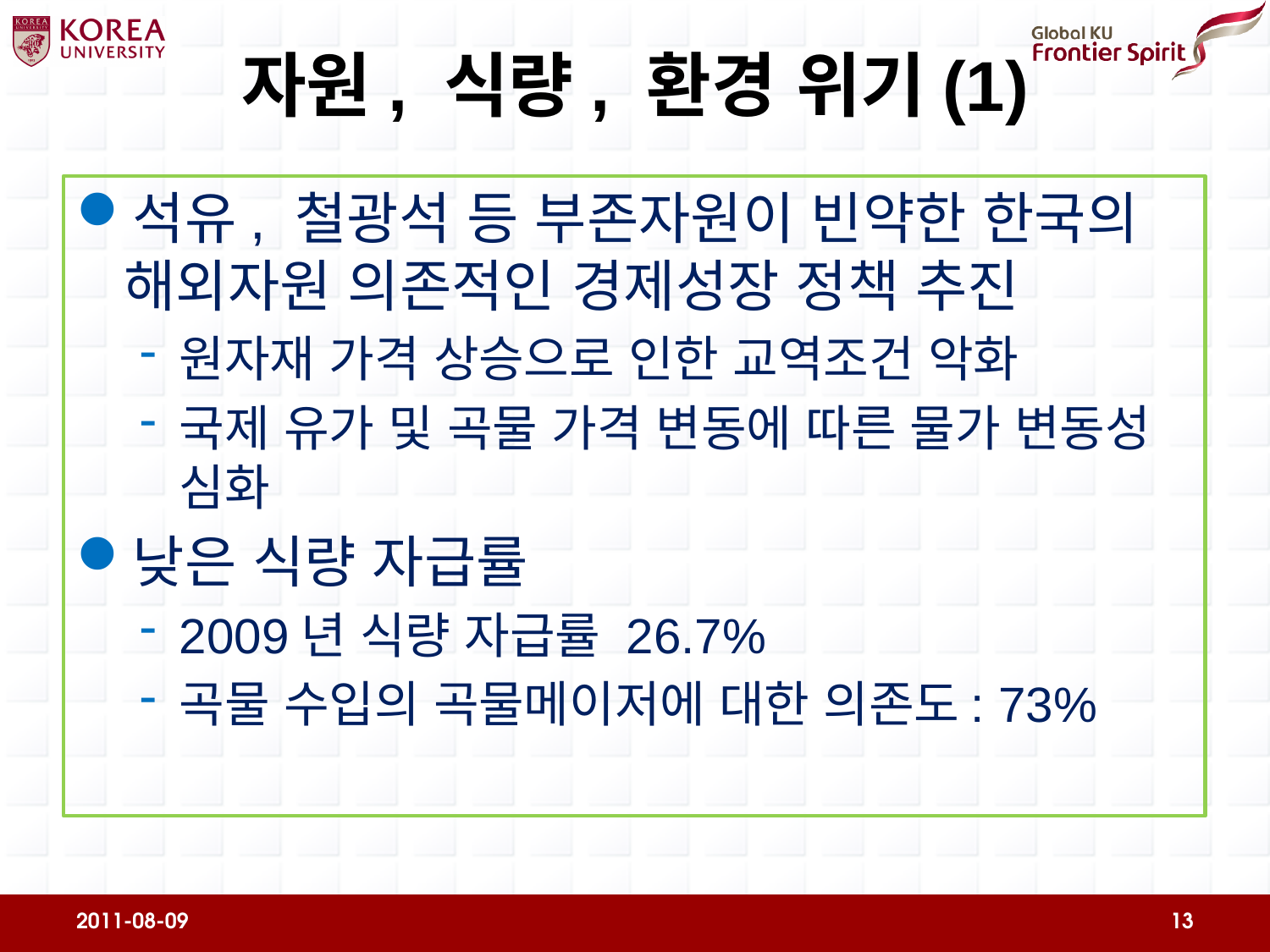

# 자원, 식량, 환경 위기(1)
석유, 철광석 등 부존자원이 빈약한 한국의 해외자원 의존적인 경제성장 정책 추진
원자재 가격 상승으로 인한 교역조건 악화
국제 유가 및 곡물 가격 변동에 따른 물가 변동성 심화
낮은 식량 자급률
2009년 식량 자급률 26.7%
곡물 수입의 곡물메이저에 대한 의존도: 73%

2011-08-09
13